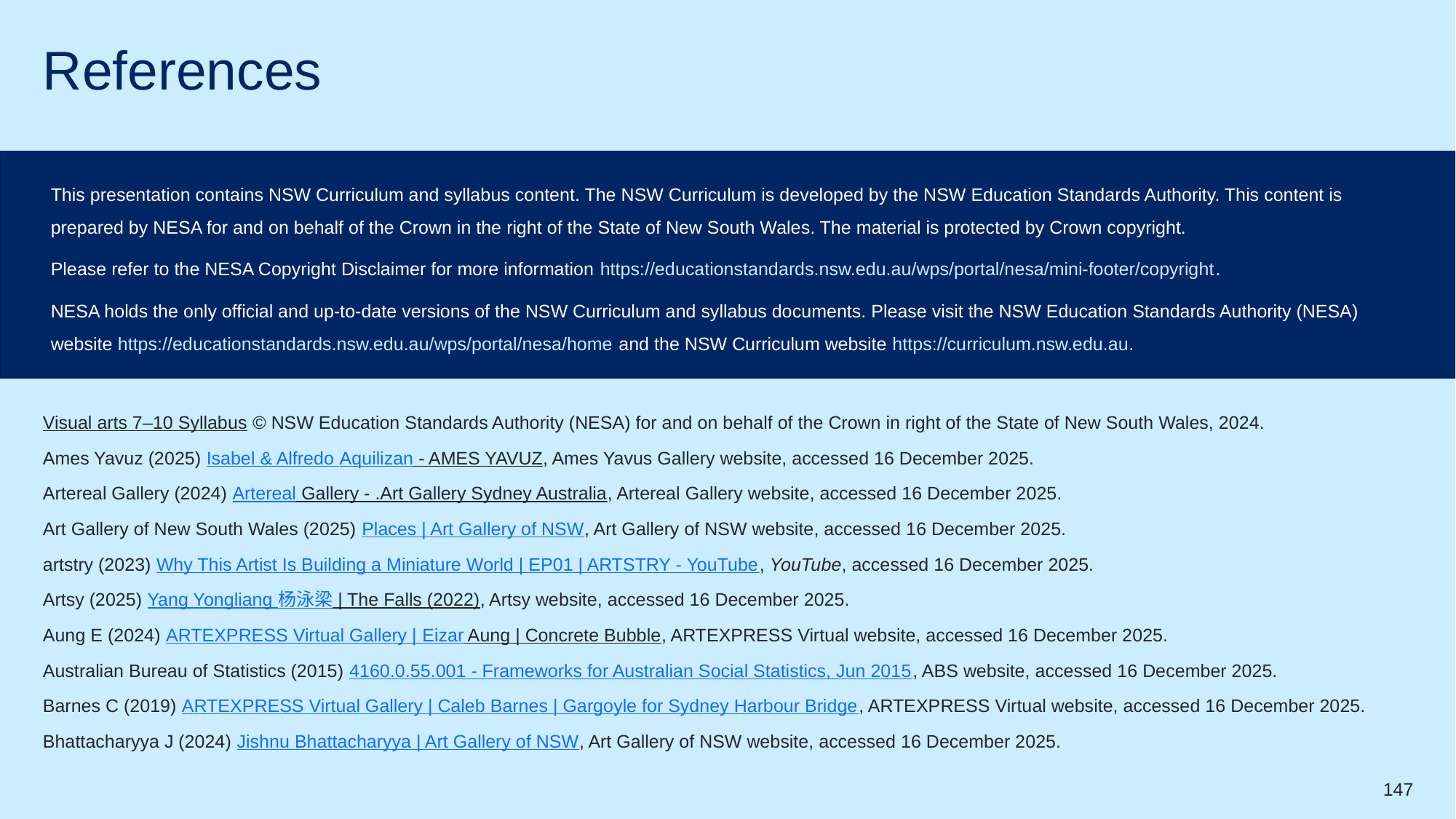

# References (1)
This presentation contains NSW Curriculum and syllabus content. The NSW Curriculum is developed by the NSW Education Standards Authority. This content is prepared by NESA for and on behalf of the Crown in the right of the State of New South Wales. The material is protected by Crown copyright.
Please refer to the NESA Copyright Disclaimer for more information https://educationstandards.nsw.edu.au/wps/portal/nesa/mini-footer/copyright.
NESA holds the only official and up-to-date versions of the NSW Curriculum and syllabus documents. Please visit the NSW Education Standards Authority (NESA) website https://educationstandards.nsw.edu.au/wps/portal/nesa/home and the NSW Curriculum website https://curriculum.nsw.edu.au.
Visual arts 7–10 Syllabus © NSW Education Standards Authority (NESA) for and on behalf of the Crown in right of the State of New South Wales, 2024.
Ames Yavuz (2025) Isabel & Alfredo Aquilizan - AMES YAVUZ, Ames Yavus Gallery website, accessed 16 December 2025.
Artereal Gallery (2024) Artereal Gallery - .Art Gallery Sydney Australia, Artereal Gallery website, accessed 16 December 2025.
Art Gallery of New South Wales (2025) Places | Art Gallery of NSW, Art Gallery of NSW website, accessed 16 December 2025.
artstry (2023) Why This Artist Is Building a Miniature World | EP01 | ARTSTRY - YouTube, YouTube, accessed 16 December 2025.
Artsy (2025) Yang Yongliang 杨泳梁 | The Falls (2022), Artsy website, accessed 16 December 2025.
Aung E (2024) ARTEXPRESS Virtual Gallery | Eizar Aung | Concrete Bubble, ARTEXPRESS Virtual website, accessed 16 December 2025.
Australian Bureau of Statistics (2015) 4160.0.55.001 - Frameworks for Australian Social Statistics, Jun 2015, ABS website, accessed 16 December 2025.
Barnes C (2019) ARTEXPRESS Virtual Gallery | Caleb Barnes | Gargoyle for Sydney Harbour Bridge, ARTEXPRESS Virtual website, accessed 16 December 2025.
Bhattacharyya J (2024) Jishnu Bhattacharyya | Art Gallery of NSW, Art Gallery of NSW website, accessed 16 December 2025.
147